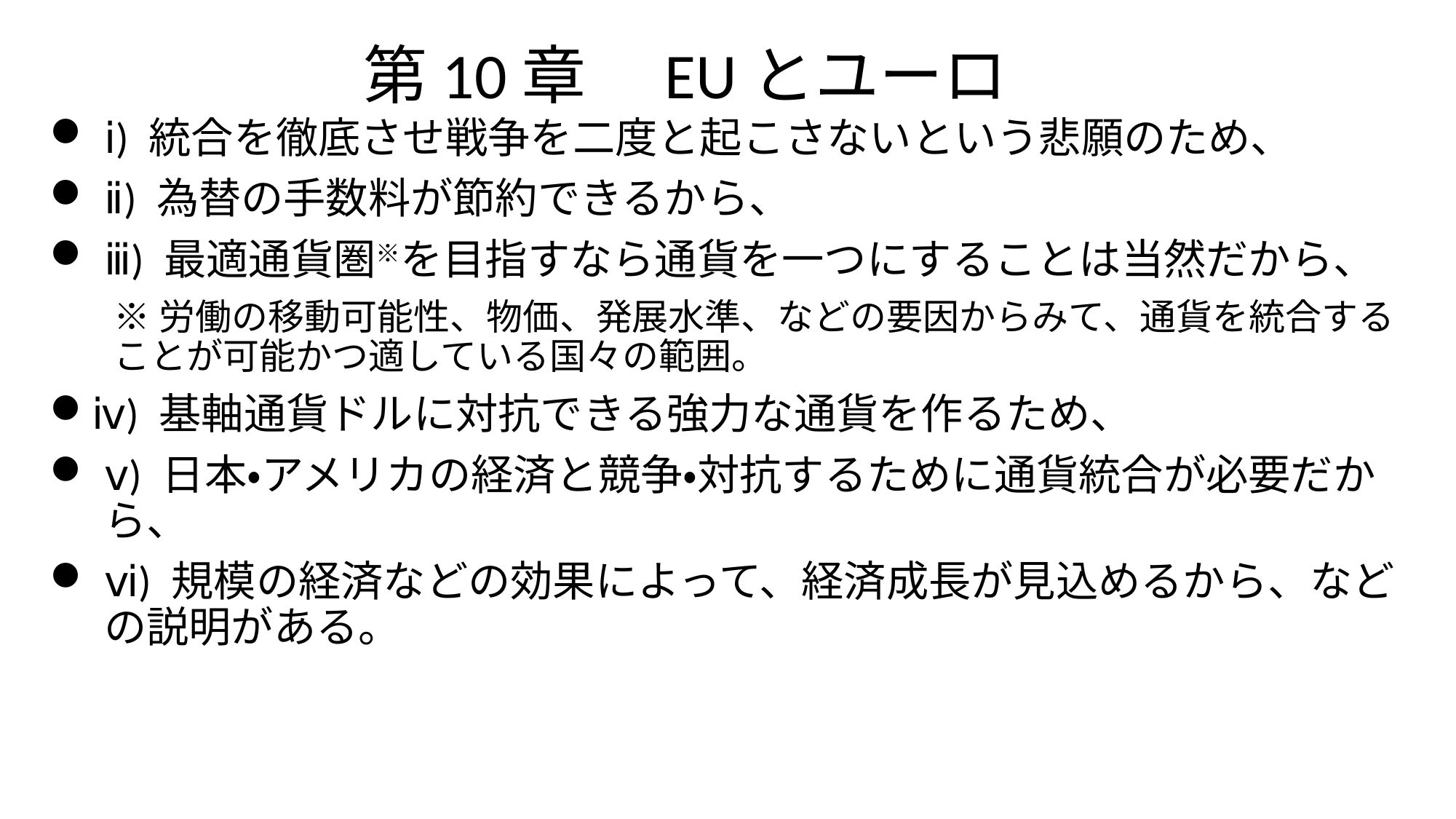

# 第10章　EUとユーロ
ⅰ) 統合を徹底させ戦争を二度と起こさないという悲願のため、
ⅱ) 為替の手数料が節約できるから、
ⅲ) 最適通貨圏※を目指すなら通貨を一つにすることは当然だから、
※労働の移動可能性、物価、発展水準、などの要因からみて、通貨を統合することが可能かつ適している国々の範囲。
ⅳ) 基軸通貨ドルに対抗できる強力な通貨を作るため、
ⅴ) 日本・アメリカの経済と競争・対抗するために通貨統合が必要だから、
ⅵ) 規模の経済などの効果によって、経済成長が見込めるから、などの説明がある。